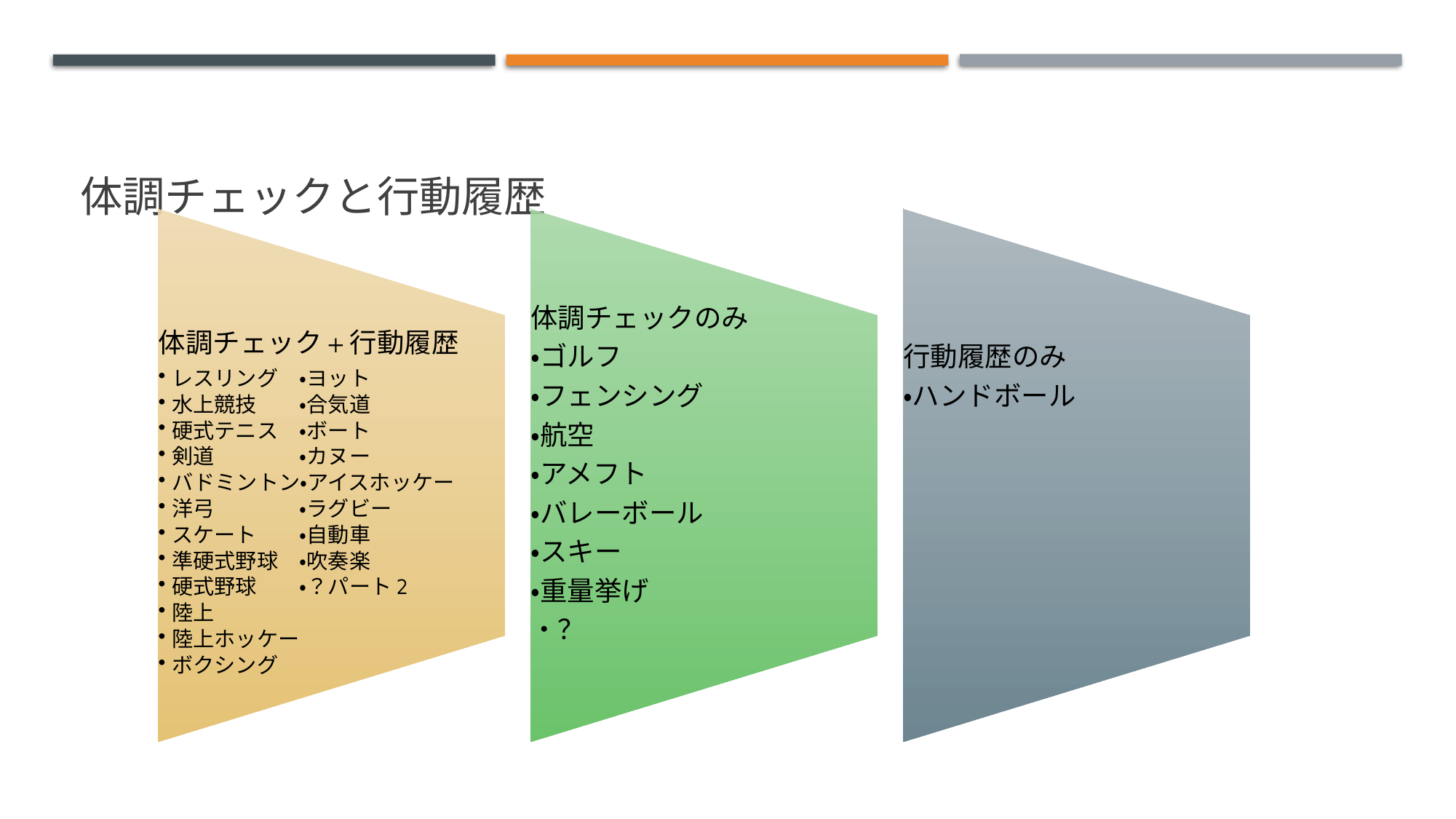

# 体調チェックと行動履歴
体調チェック+行動履歴
レスリング　・ヨット
水上競技　　・合気道
硬式テニス　・ボート
剣道　　　　・カヌー
バドミントン・アイスホッケー
洋弓　　　　・ラグビー
スケート　　・自動車
準硬式野球　・吹奏楽
硬式野球　　・？パート2
陸上
陸上ホッケー
ボクシング
体調チェックのみ
・ゴルフ
・フェンシング
・航空
・アメフト
・バレーボール
・スキー
・重量挙げ
・？
行動履歴のみ
・ハンドボール